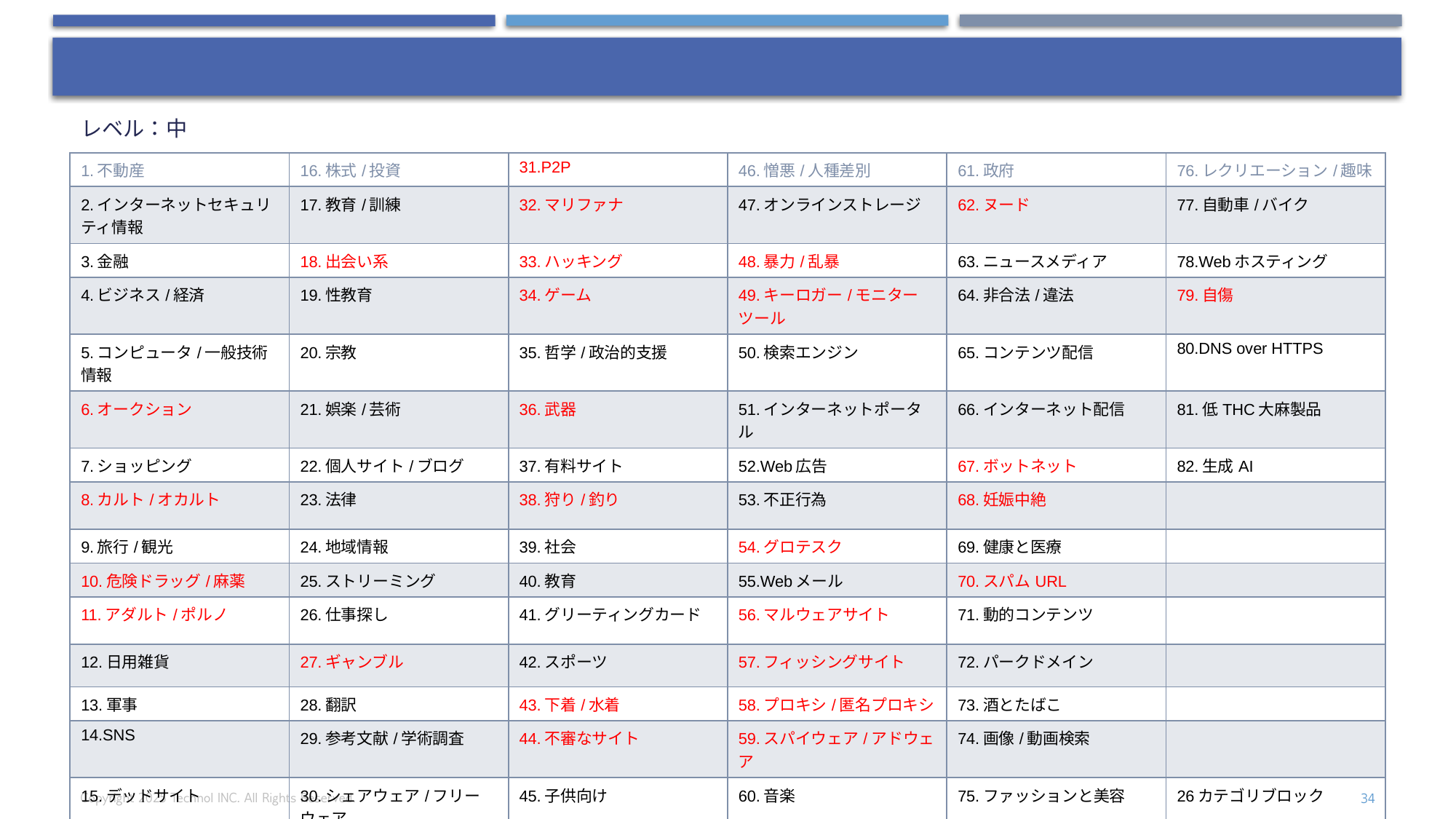

#
レベル：中
| 1.不動産 | 16.株式/投資 | 31.P2P | 46.憎悪/人種差別 | 61.政府 | 76.レクリエーション/趣味 |
| --- | --- | --- | --- | --- | --- |
| 2.インターネットセキュリティ情報 | 17.教育/訓練 | 32.マリファナ | 47.オンラインストレージ | 62.ヌード | 77.自動車/バイク |
| 3.金融 | 18.出会い系 | 33.ハッキング | 48.暴力/乱暴 | 63.ニュースメディア | 78.Webホスティング |
| 4.ビジネス/経済 | 19.性教育 | 34.ゲーム | 49.キーロガー/モニターツール | 64.非合法/違法 | 79.自傷 |
| 5.コンピュータ/一般技術情報 | 20.宗教 | 35.哲学/政治的支援 | 50.検索エンジン | 65.コンテンツ配信 | 80.DNS over HTTPS |
| 6.オークション | 21.娯楽/芸術 | 36.武器 | 51.インターネットポータル | 66.インターネット配信 | 81.低THC大麻製品 |
| 7.ショッピング | 22.個人サイト/ブログ | 37.有料サイト | 52.Web広告 | 67.ボットネット | 82.生成AI |
| 8.カルト/オカルト | 23.法律 | 38.狩り/釣り | 53.不正行為 | 68.妊娠中絶 |  |
| 9.旅行/観光 | 24.地域情報 | 39.社会 | 54.グロテスク | 69.健康と医療 |  |
| 10.危険ドラッグ/麻薬 | 25.ストリーミング | 40.教育 | 55.Webメール | 70.スパムURL |  |
| 11.アダルト/ポルノ | 26.仕事探し | 41.グリーティングカード | 56.マルウェアサイト | 71.動的コンテンツ |  |
| 12.日用雑貨 | 27.ギャンブル | 42.スポーツ | 57.フィッシングサイト | 72.パークドメイン |  |
| 13.軍事 | 28.翻訳 | 43.下着/水着 | 58.プロキシ/匿名プロキシ | 73.酒とたばこ |  |
| 14.SNS | 29.参考文献/学術調査 | 44.不審なサイト | 59.スパイウェア/アドウェア | 74.画像/動画検索 |  |
| 15.デッドサイト | 30.シェアウェア/フリーウェア | 45.子供向け | 60.音楽 | 75.ファッションと美容 | 26カテゴリブロック |
Copyright 2025 Technol INC. All Rights Reserved.
34